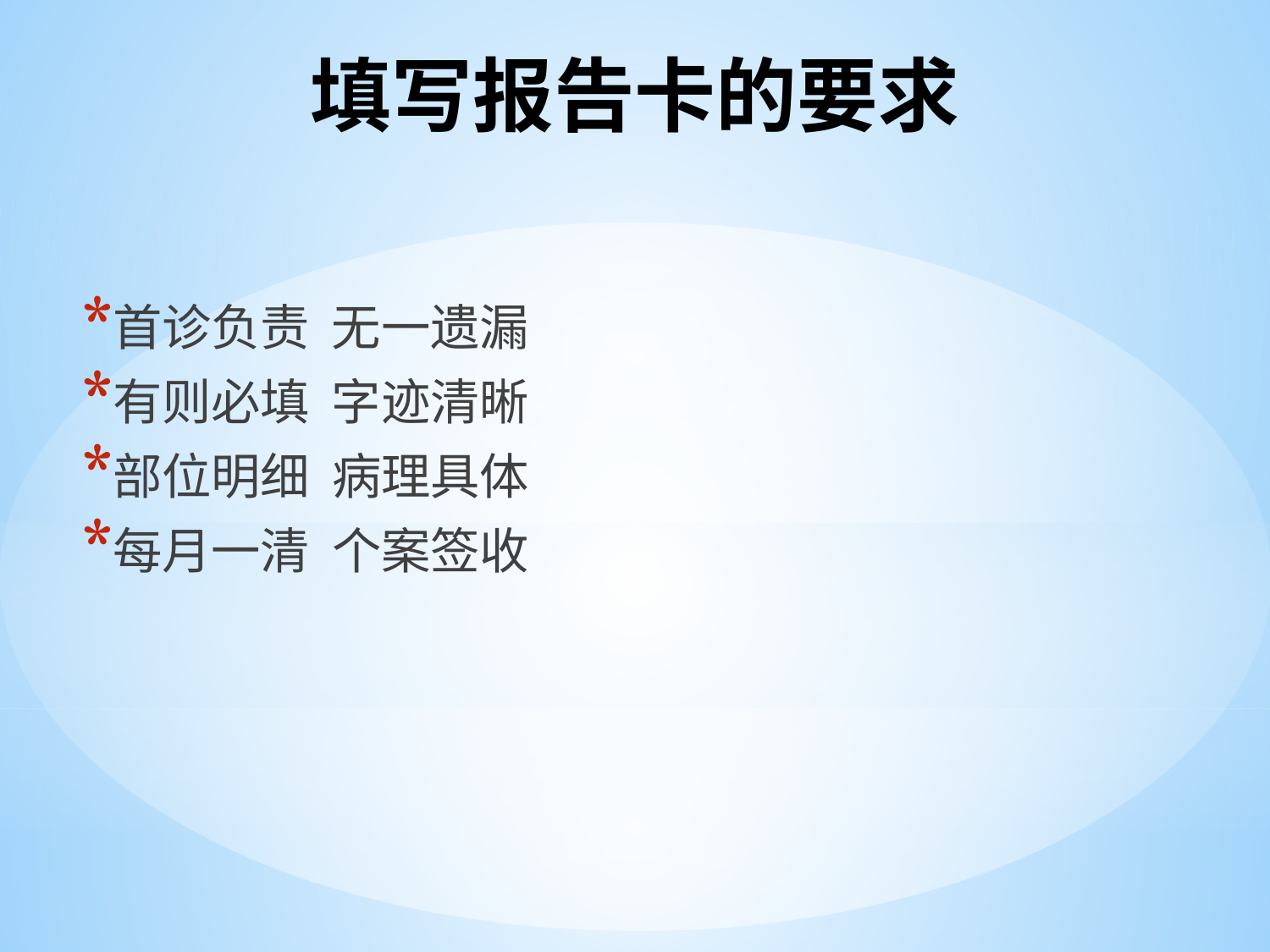

# 填写报告卡的要求

首诊负责  无一遗漏
有则必填  字迹清晰
部位明细  病理具体
每月一清  个案签收